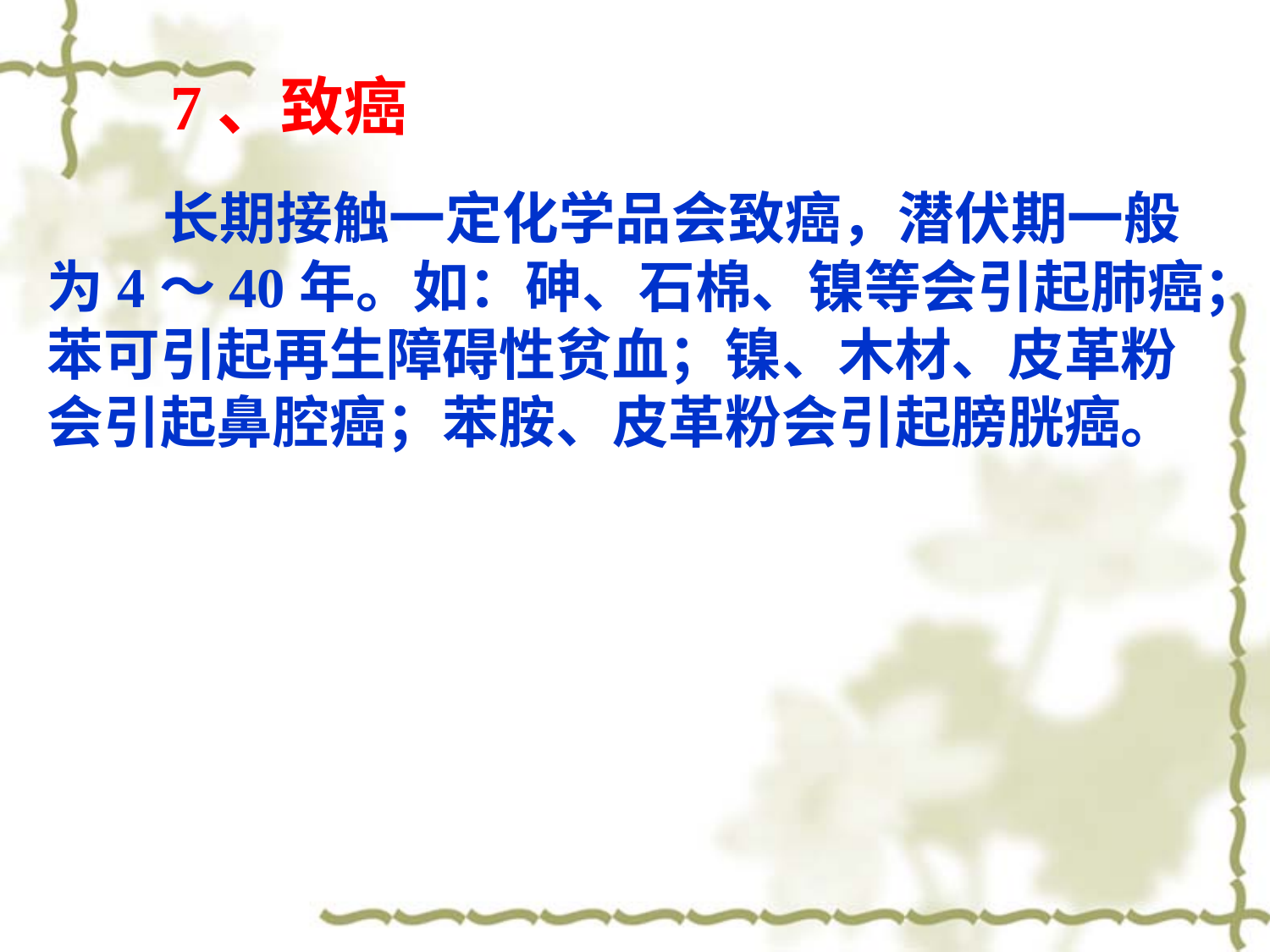

7、致癌
       长期接触一定化学品会致癌，潜伏期一般为4～40年。如：砷、石棉、镍等会引起肺癌；苯可引起再生障碍性贫血；镍、木材、皮革粉会引起鼻腔癌；苯胺、皮革粉会引起膀胱癌。

63